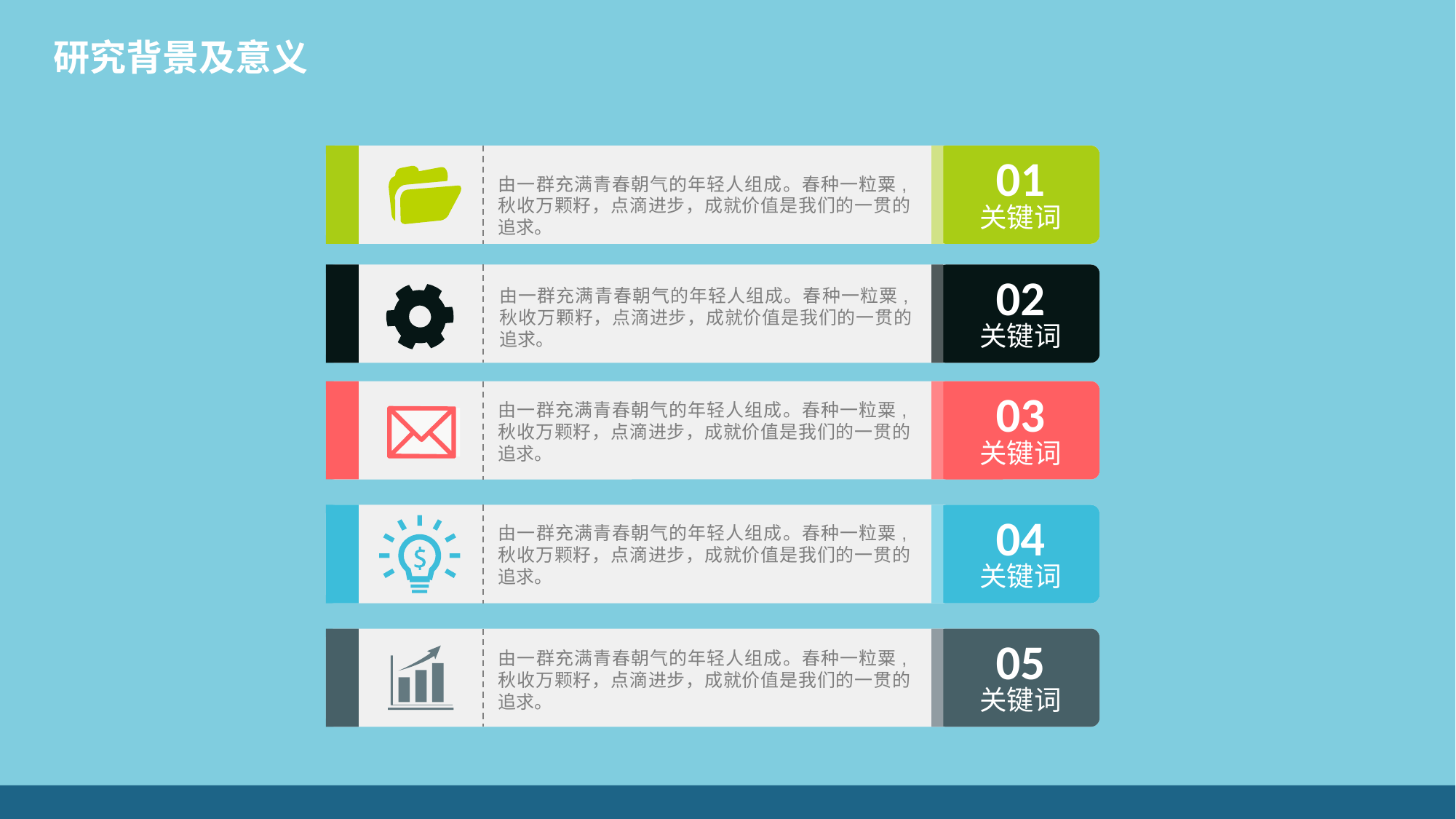

研究背景及意义
01

由一群充满青春朝气的年轻人组成。春种一粒粟,秋收万颗籽，点滴进步，成就价值是我们的一贯的追求。
关键词
02

由一群充满青春朝气的年轻人组成。春种一粒粟,秋收万颗籽，点滴进步，成就价值是我们的一贯的追求。
关键词

03

由一群充满青春朝气的年轻人组成。春种一粒粟,秋收万颗籽，点滴进步，成就价值是我们的一贯的追求。
关键词

04

由一群充满青春朝气的年轻人组成。春种一粒粟,秋收万颗籽，点滴进步，成就价值是我们的一贯的追求。
关键词

05

由一群充满青春朝气的年轻人组成。春种一粒粟,秋收万颗籽，点滴进步，成就价值是我们的一贯的追求。
关键词